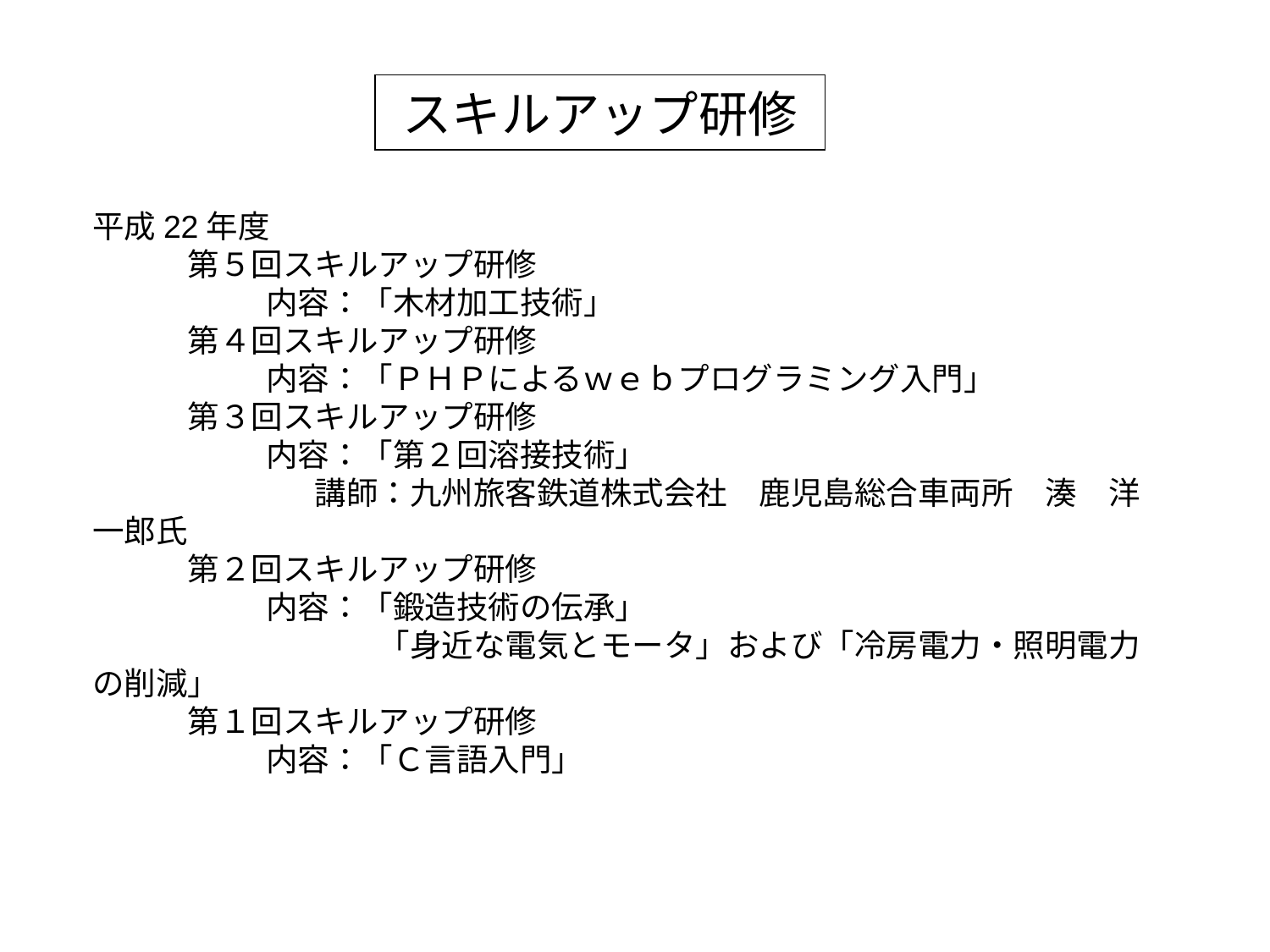

# スキルアップ研修
平成22年度
　　　第５回スキルアップ研修
 　　　　　内容：「木材加工技術」
　　　第４回スキルアップ研修
 　　　　　内容：「ＰＨＰによるｗｅｂプログラミング入門」
　　　第３回スキルアップ研修
 　　　　　内容：「第２回溶接技術」
　　　　　　　講師：九州旅客鉄道株式会社　鹿児島総合車両所　湊　洋一郎氏
　　　第２回スキルアップ研修
 　　　　　内容：「鍛造技術の伝承」
　　　　　　　　　「身近な電気とモータ」および「冷房電力・照明電力の削減」
　　　第１回スキルアップ研修
 　　　　　内容：「Ｃ言語入門」